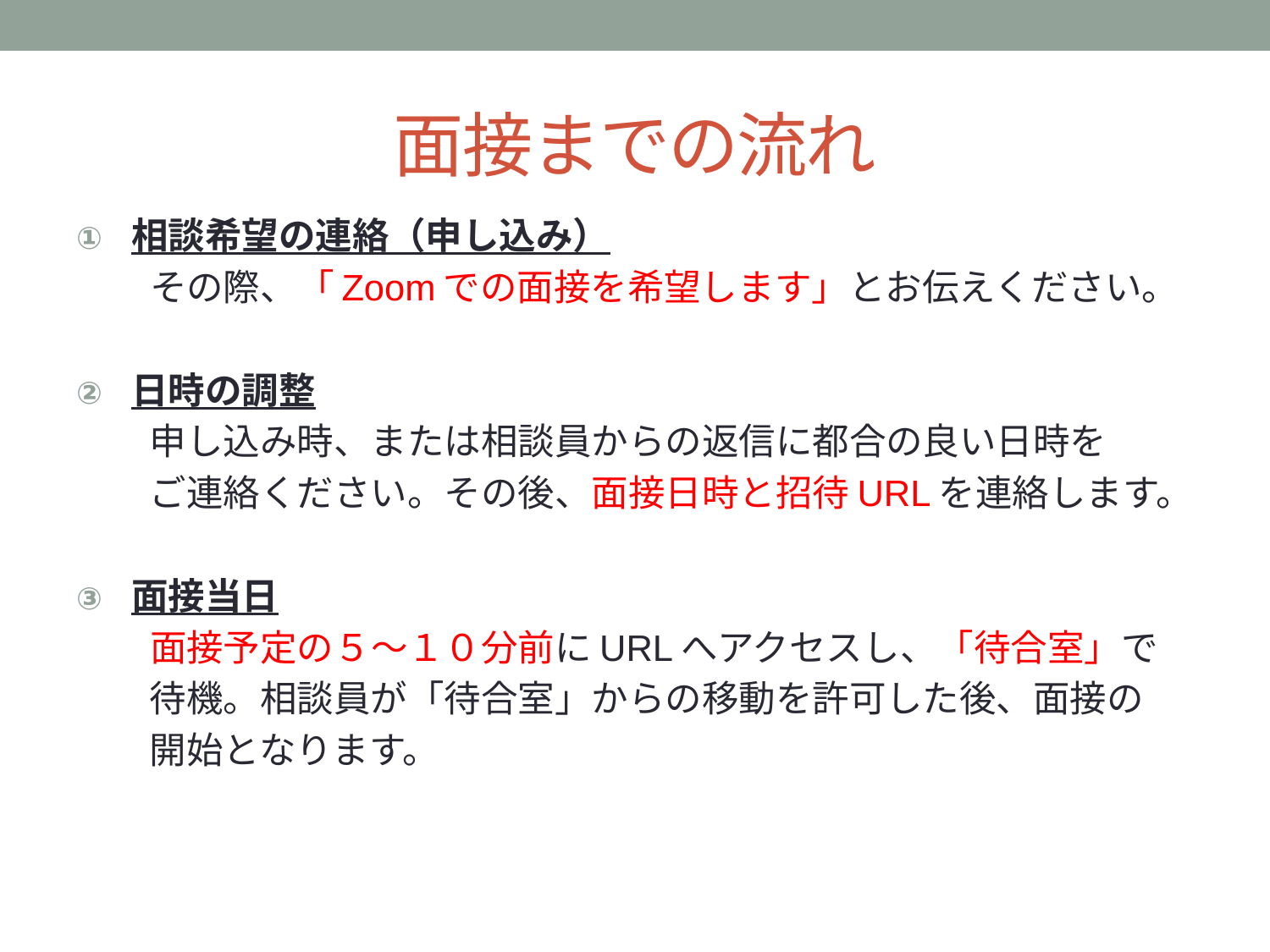

# 面接までの流れ
相談希望の連絡（申し込み）
　　その際、「Zoomでの面接を希望します」とお伝えください。

日時の調整
　　申し込み時、または相談員からの返信に都合の良い日時を
　　ご連絡ください。その後、面接日時と招待URLを連絡します。

面接当日
　　面接予定の５～１０分前にURLへアクセスし、「待合室」で
　　待機。相談員が「待合室」からの移動を許可した後、面接の
　　開始となります。